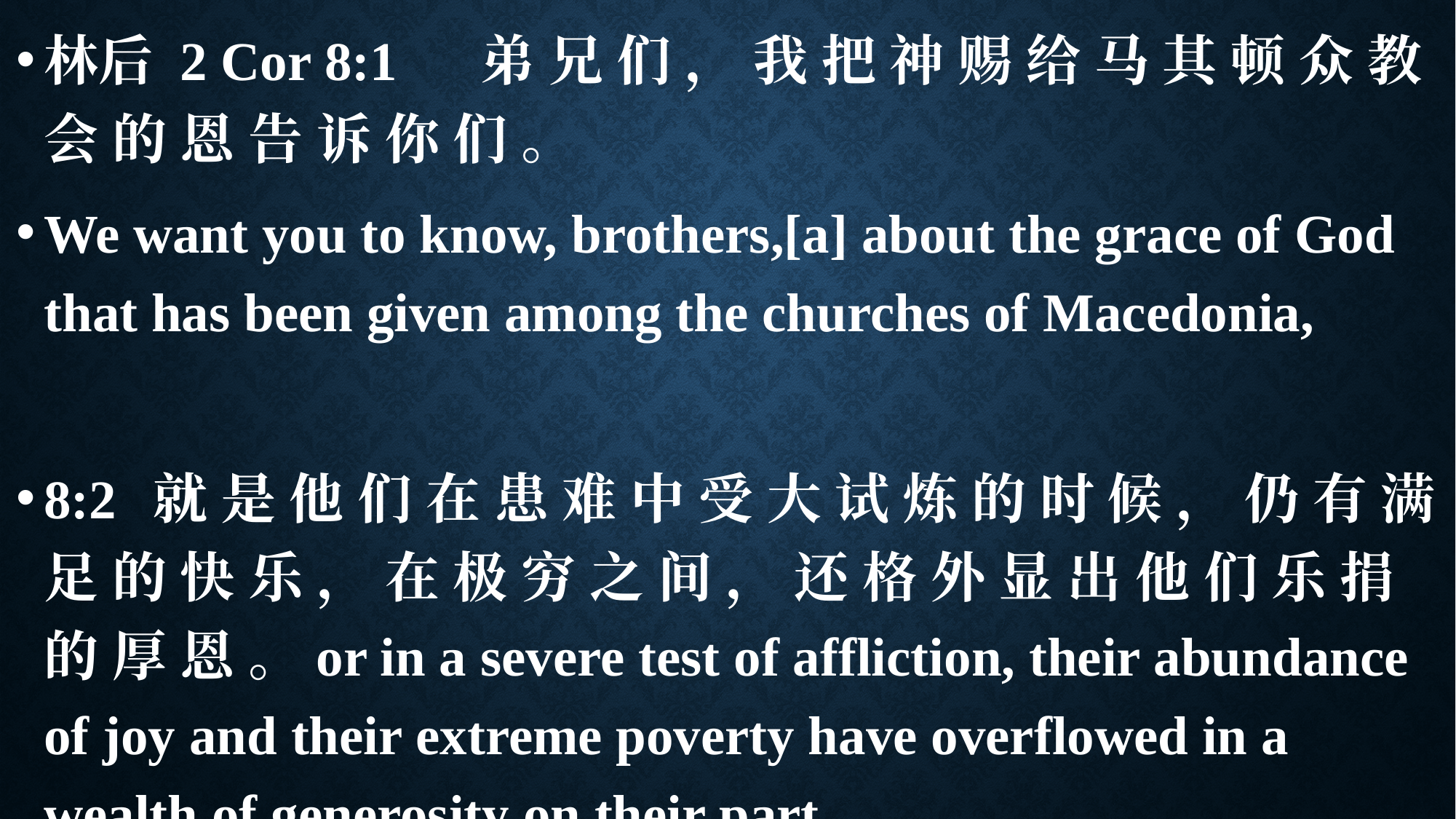

林后 2 Cor 8:1	弟 兄 们 ， 我 把 神 赐 给 马 其 顿 众 教 会 的 恩 告 诉 你 们 。
We want you to know, brothers,[a] about the grace of God that has been given among the churches of Macedonia,

8:2	就 是 他 们 在 患 难 中 受 大 试 炼 的 时 候 ， 仍 有 满 足 的 快 乐 ， 在 极 穷 之 间 ， 还 格 外 显 出 他 们 乐 捐 的 厚 恩 。or in a severe test of affliction, their abundance of joy and their extreme poverty have overflowed in a wealth of generosity on their part.